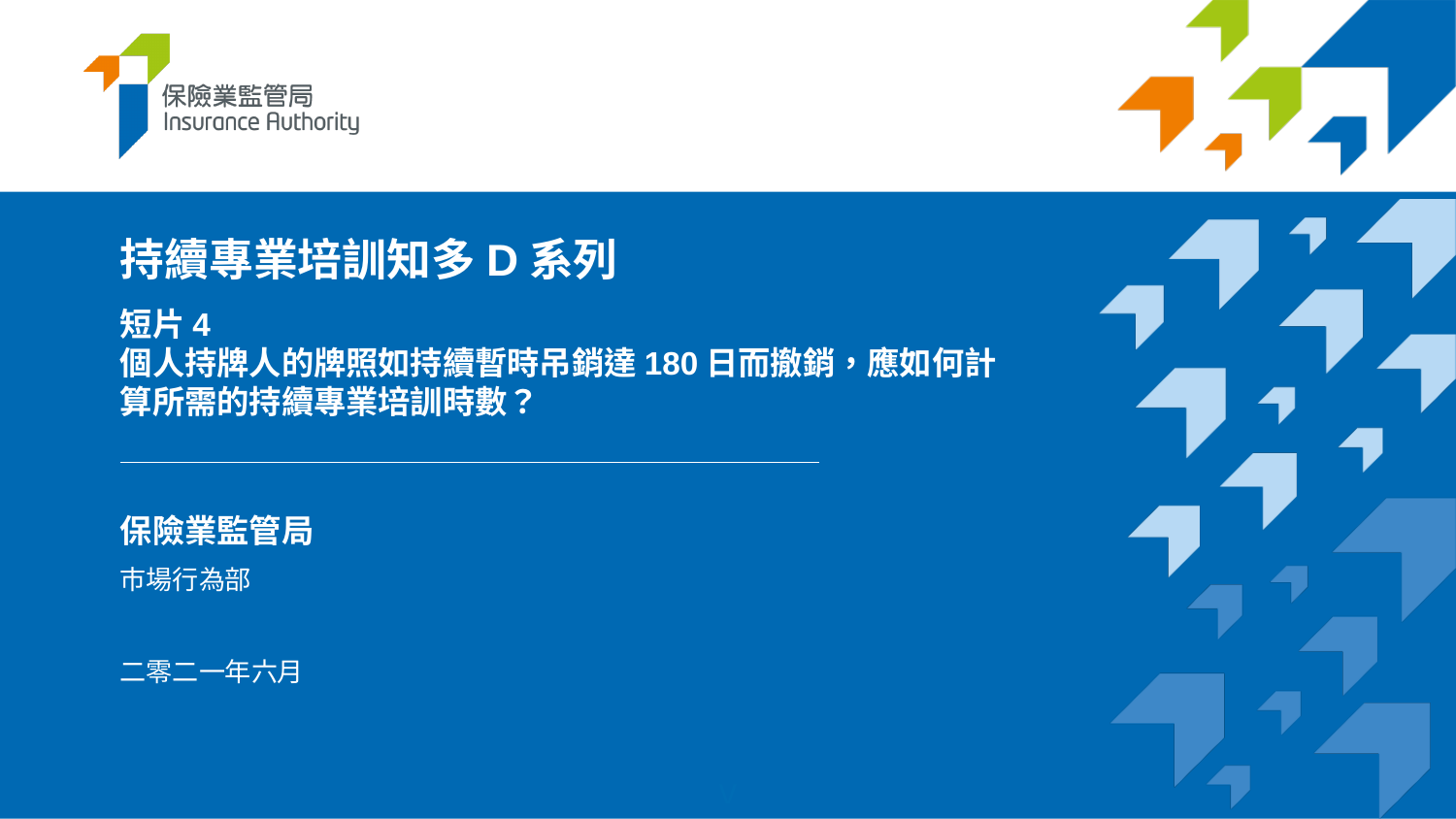

持續專業培訓知多D系列
短片4
個人持牌人的牌照如持續暫時吊銷達180日而撤銷，應如何計算所需的持續專業培訓時數？
保險業監管局
市場行為部
二零二一年六月